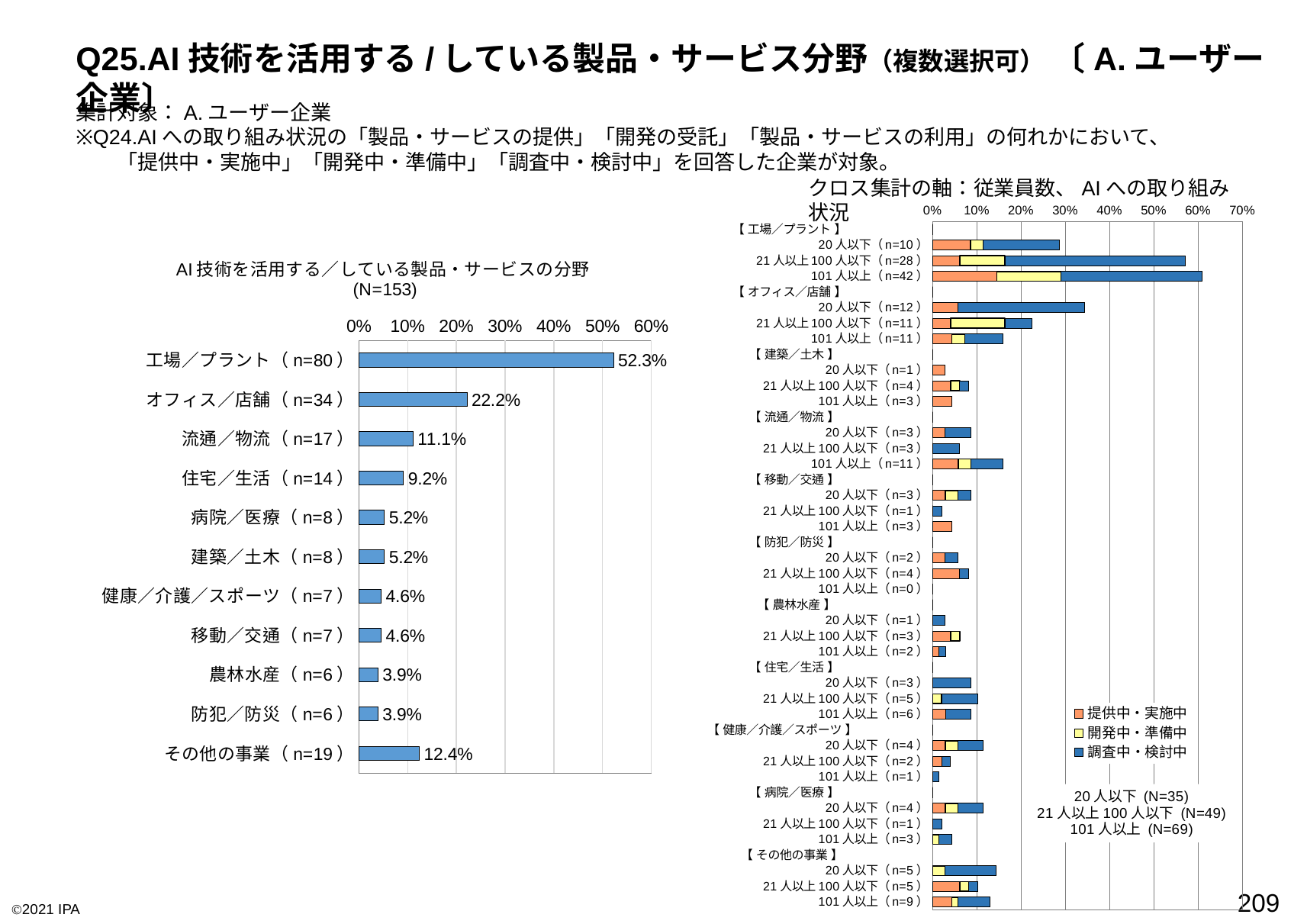

Q25.AI技術を活用する/している製品・サービス分野（複数選択可） 〔A.ユーザー企業〕
集計対象：A.ユーザー企業
※Q24.AIへの取り組み状況の「製品・サービスの提供」「開発の受託」「製品・サービスの利用」の何れかにおいて、
　　「提供中・実施中」「開発中・準備中」「調査中・検討中」を回答した企業が対象。
クロス集計の軸：従業員数、AIへの取り組み状況

### Chart:

| Category | 提供中・実施中 | 開発中・準備中 | 調査中・検討中 |
|---|---|---|---|
| 【 工場／プラント 】                        | 0.0 | 0.0 | 0.0 |
| 20人以下（n=10） | 0.08571428571428572 | 0.02857142857142857 | 0.17142857142857143 |
| 21人以上100人以下（n=28） | 0.061224489795918366 | 0.10204081632653061 | 0.40816326530612246 |
| 101人以上（n=42） | 0.14492753623188406 | 0.14492753623188406 | 0.3188405797101449 |
| 【 オフィス／店舗 】                        | 0.0 | 0.0 | 0.0 |
| 20人以下（n=12） | 0.05714285714285714 | 0.0 | 0.2857142857142857 |
| 21人以上100人以下（n=11） | 0.04081632653061224 | 0.12244897959183673 | 0.061224489795918366 |
| 101人以上（n=11） | 0.043478260869565216 | 0.028985507246376812 | 0.08695652173913043 |
| 【 建築／土木 】                          | 0.0 | 0.0 | 0.0 |
| 20人以下（n=1） | 0.02857142857142857 | 0.0 | 0.0 |
| 21人以上100人以下（n=4） | 0.04081632653061224 | 0.02040816326530612 | 0.02040816326530612 |
| 101人以上（n=3） | 0.043478260869565216 | 0.0 | 0.0 |
| 【 流通／物流 】                          | 0.0 | 0.0 | 0.0 |
| 20人以下（n=3） | 0.02857142857142857 | 0.0 | 0.05714285714285714 |
| 21人以上100人以下（n=3） | 0.0 | 0.0 | 0.061224489795918366 |
| 101人以上（n=11） | 0.057971014492753624 | 0.028985507246376812 | 0.07246376811594203 |
| 【 移動／交通 】                          | 0.0 | 0.0 | 0.0 |
| 20人以下（n=3） | 0.02857142857142857 | 0.02857142857142857 | 0.02857142857142857 |
| 21人以上100人以下（n=1） | 0.0 | 0.0 | 0.02040816326530612 |
| 101人以上（n=3） | 0.043478260869565216 | 0.0 | 0.0 |
| 【 防犯／防災 】                          | 0.0 | 0.0 | 0.0 |
| 20人以下（n=2） | 0.02857142857142857 | 0.0 | 0.02857142857142857 |
| 21人以上100人以下（n=4） | 0.061224489795918366 | 0.0 | 0.02040816326530612 |
| 101人以上（n=0） | 0.0 | 0.0 | 0.0 |
| 【 農林水産 】                           | 0.0 | 0.0 | 0.0 |
| 20人以下（n=1） | 0.0 | 0.0 | 0.02857142857142857 |
| 21人以上100人以下（n=3） | 0.04081632653061224 | 0.02040816326530612 | 0.0 |
| 101人以上（n=2） | 0.014492753623188406 | 0.0 | 0.014492753623188406 |
| 【 住宅／生活 】                          | 0.0 | 0.0 | 0.0 |
| 20人以下（n=3） | 0.0 | 0.0 | 0.08571428571428572 |
| 21人以上100人以下（n=5） | 0.0 | 0.02040816326530612 | 0.08163265306122448 |
| 101人以上（n=6） | 0.028985507246376812 | 0.0 | 0.057971014492753624 |
| 【 健康／介護／スポーツ 】                     | 0.0 | 0.0 | 0.0 |
| 20人以下（n=4） | 0.02857142857142857 | 0.02857142857142857 | 0.05714285714285714 |
| 21人以上100人以下（n=2） | 0.02040816326530612 | 0.0 | 0.02040816326530612 |
| 101人以上（n=1） | 0.0 | 0.0 | 0.014492753623188406 |
| 【 病院／医療 】                          | 0.0 | 0.0 | 0.0 |
| 20人以下（n=4） | 0.02857142857142857 | 0.02857142857142857 | 0.05714285714285714 |
| 21人以上100人以下（n=1） | 0.0 | 0.0 | 0.02040816326530612 |
| 101人以上（n=3） | 0.0 | 0.014492753623188406 | 0.028985507246376812 |
| 【 その他の事業 】                         | None | None | None |
| 20人以下（n=5） | 0.0 | 0.02857142857142857 | 0.11428571428571428 |
| 21人以上100人以下（n=5） | 0.061224489795918366 | 0.02040816326530612 | 0.02040816326530612 |
| 101人以上（n=9） | 0.043478260869565216 | 0.014492753623188406 | 0.07246376811594203 |

### Chart:

| Category |  |
|---|---|
| 工場／プラント（n=80） | 0.5228758169934641 |
| オフィス／店舗（n=34） | 0.2222222222222222 |
| 流通／物流（n=17） | 0.1111111111111111 |
| 住宅／生活（n=14） | 0.0915032679738562 |
| 病院／医療（n=8） | 0.05228758169934641 |
| 建築／土木（n=8） | 0.05228758169934641 |
| 健康／介護／スポーツ（n=7） | 0.0457516339869281 |
| 移動／交通（n=7） | 0.0457516339869281 |
| 農林水産（n=6） | 0.0392156862745098 |
| 防犯／防災（n=6） | 0.0392156862745098 |
| その他の事業（n=19） | 0.12418300653594772 |